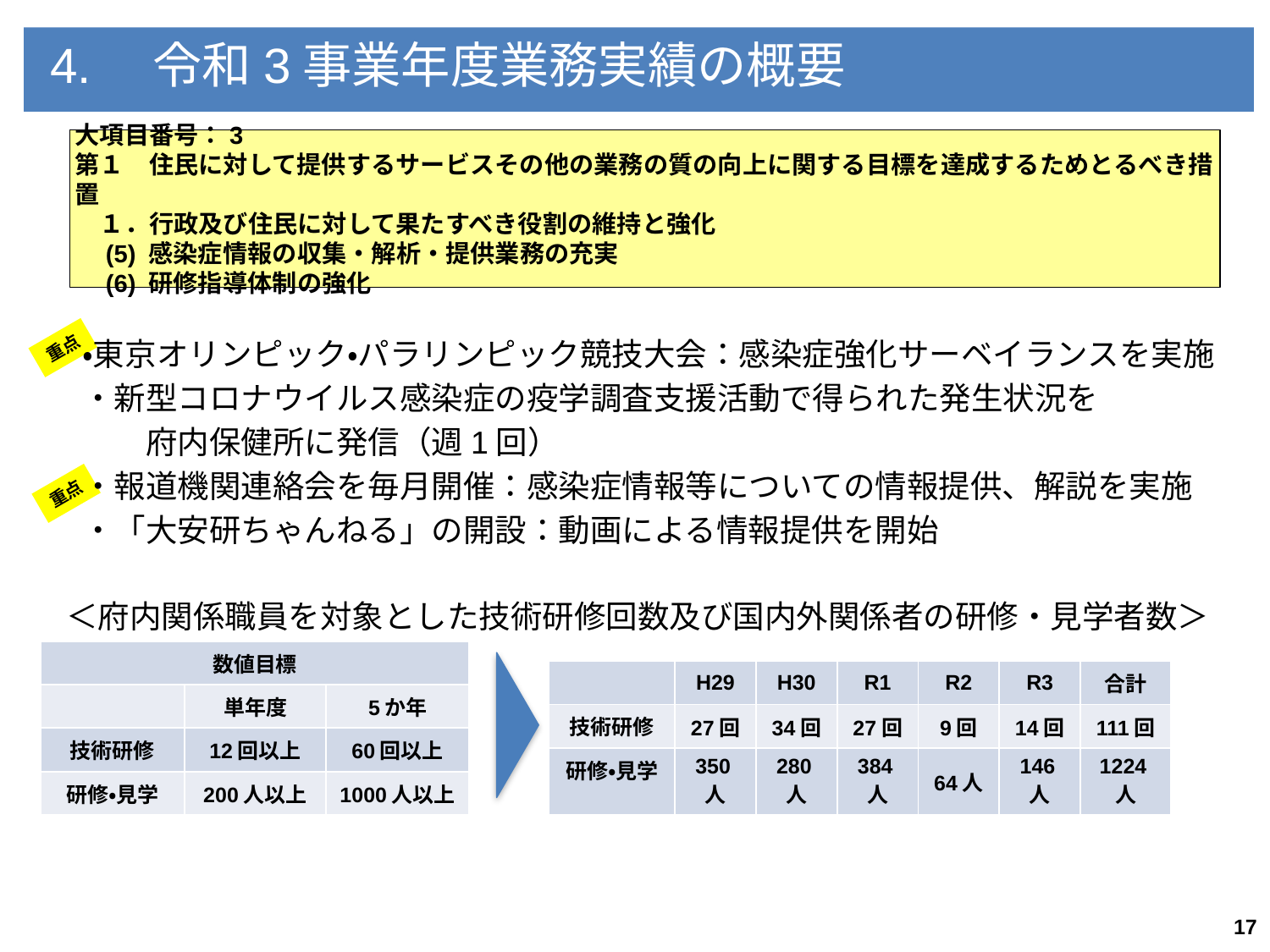

4.　令和3事業年度業務実績の概要
大項目番号：3
第１　住民に対して提供するサービスその他の業務の質の向上に関する目標を達成するためとるべき措置
　１．行政及び住民に対して果たすべき役割の維持と強化
　(5) 感染症情報の収集・解析・提供業務の充実
　(6) 研修指導体制の強化
・東京オリンピック・パラリンピック競技大会：感染症強化サーベイランスを実施
・新型コロナウイルス感染症の疫学調査支援活動で得られた発生状況を
　　府内保健所に発信（週1回）
・報道機関連絡会を毎月開催：感染症情報等についての情報提供、解説を実施
・「大安研ちゃんねる」の開設：動画による情報提供を開始
重点
重点
＜府内関係職員を対象とした技術研修回数及び国内外関係者の研修・見学者数＞
| 数値目標 |  |  |
| --- | --- | --- |
|  | 単年度 | 5か年 |
| 技術研修 | 12回以上 | 60回以上 |
| 研修・見学 | 200人以上 | 1000人以上 |
|  | H29 | H30 | R1 | R2 | R3 | 合計 |
| --- | --- | --- | --- | --- | --- | --- |
| 技術研修 | 27回 | 34回 | 27回 | 9回 | 14回 | 111回 |
| 研修・見学 | 350人 | 280人 | 384人 | 64人 | 146人 | 1224人 |

17